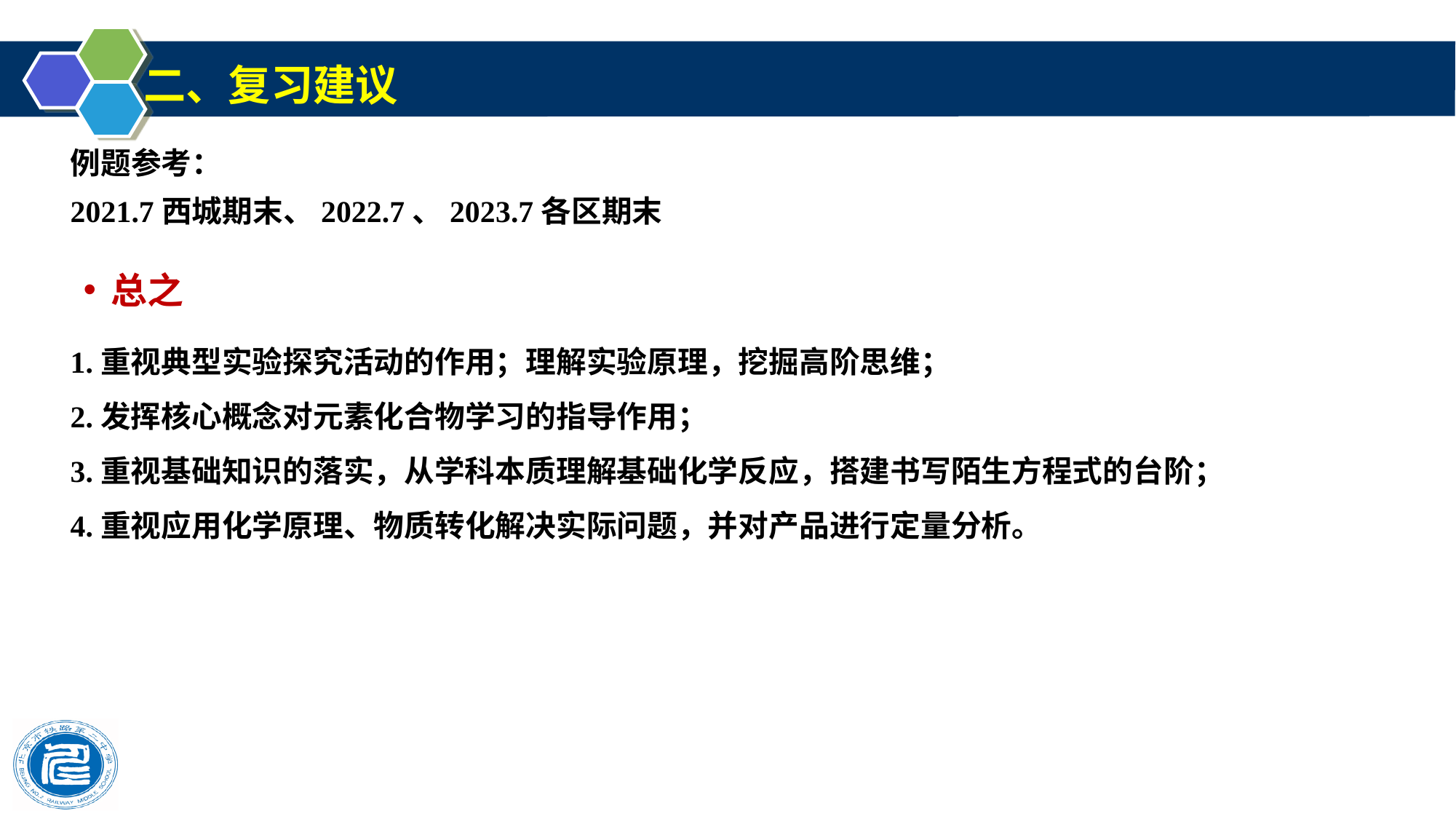

二、复习建议
例题参考：
2021.7西城期末、2022.7、2023.7各区期末
总之
1.重视典型实验探究活动的作用；理解实验原理，挖掘高阶思维；
2.发挥核心概念对元素化合物学习的指导作用；
3.重视基础知识的落实，从学科本质理解基础化学反应，搭建书写陌生方程式的台阶；
4.重视应用化学原理、物质转化解决实际问题，并对产品进行定量分析。